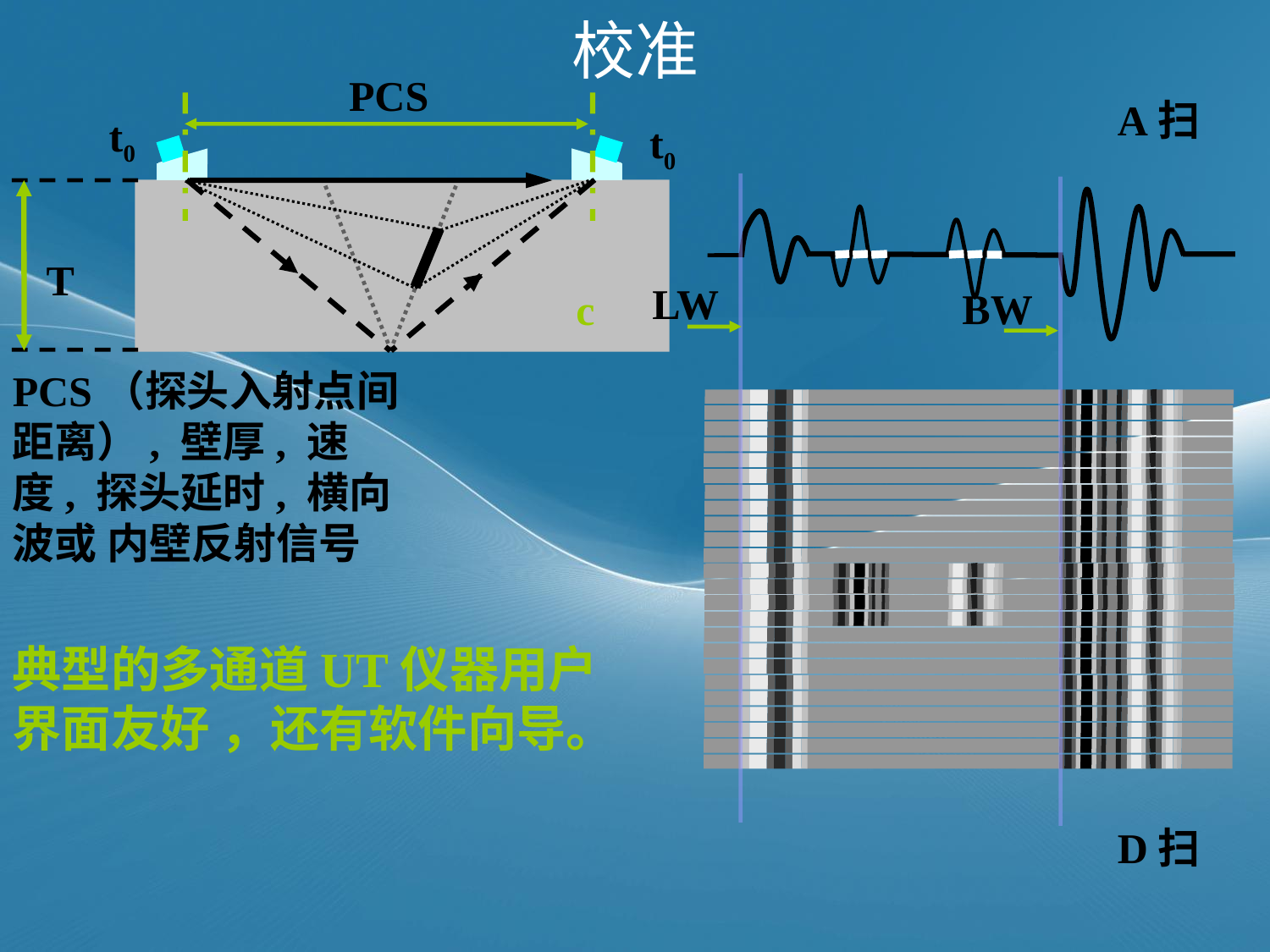

# 校准
PCS

A扫

t0
t0

LW

BW

T

c

PCS（探头入射点间距离）, 壁厚, 速度, 探头延时, 横向波或 内壁反射信号

典型的多通道UT仪器用户界面友好 ，还有软件向导。
D扫